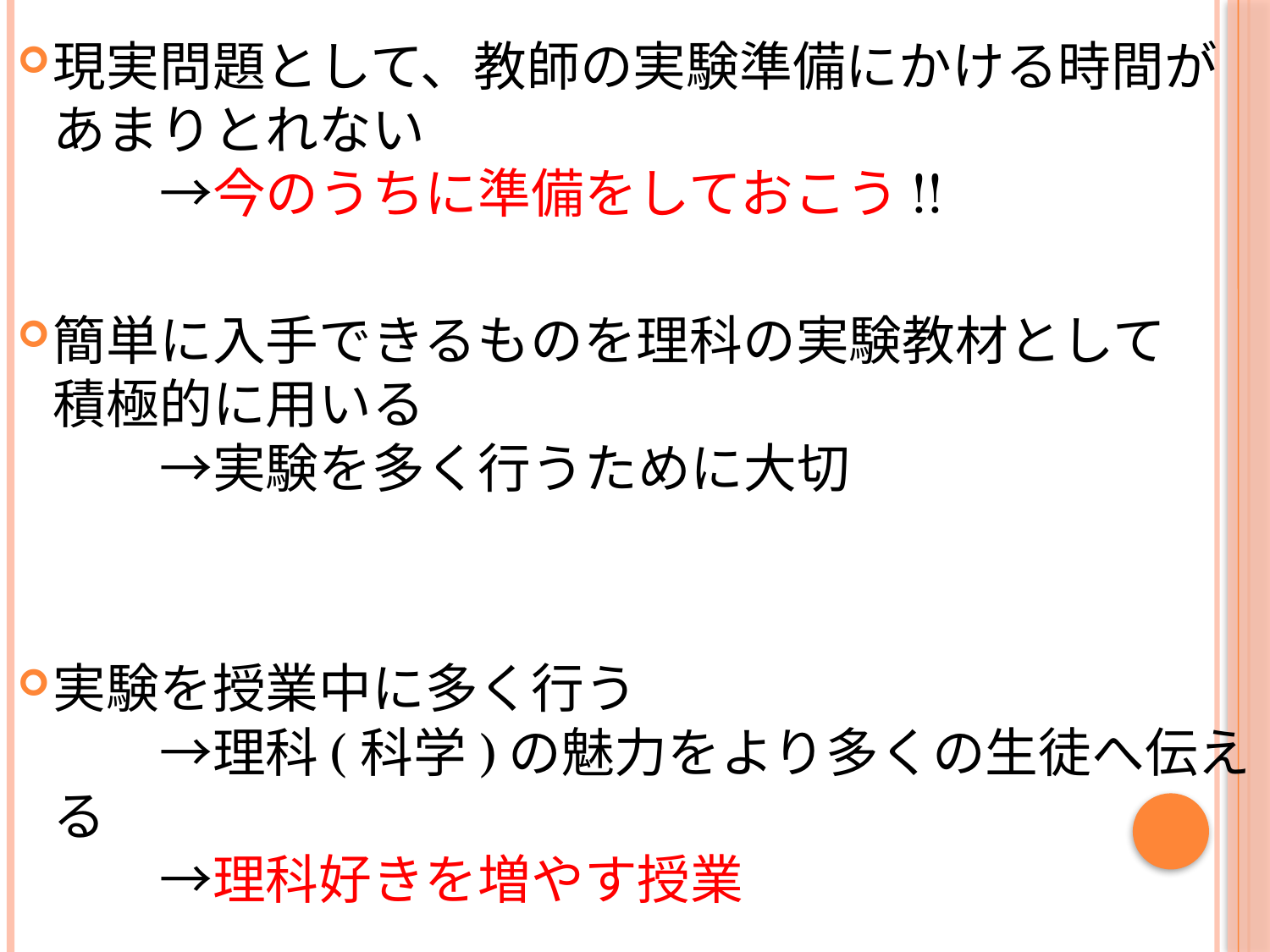

現実問題として、教師の実験準備にかける時間が
あまりとれない
　　→今のうちに準備をしておこう!!

簡単に入手できるものを理科の実験教材として
積極的に用いる
　　→実験を多く行うために大切

実験を授業中に多く行う
　　→理科(科学)の魅力をより多くの生徒へ伝える
　　→理科好きを増やす授業